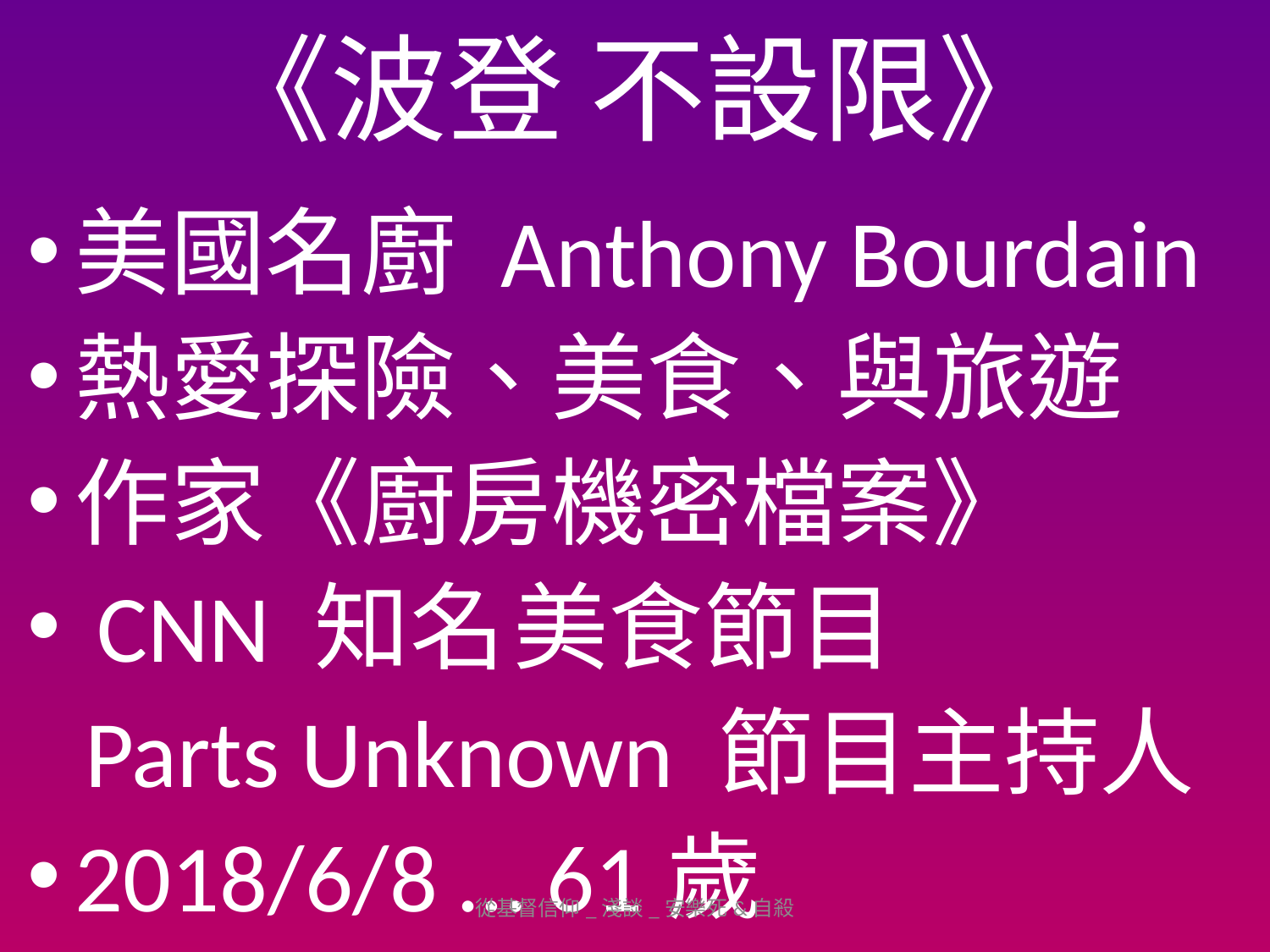

# 《波登 不設限》
美國名廚 Anthony Bourdain
熱愛探險、美食、與旅遊
作家《廚房機密檔案》
 CNN 知名 美食節目
 Parts Unknown 節目主持人
2018/6/8 … 61歲

從基督信仰_淺談_安樂死&自殺